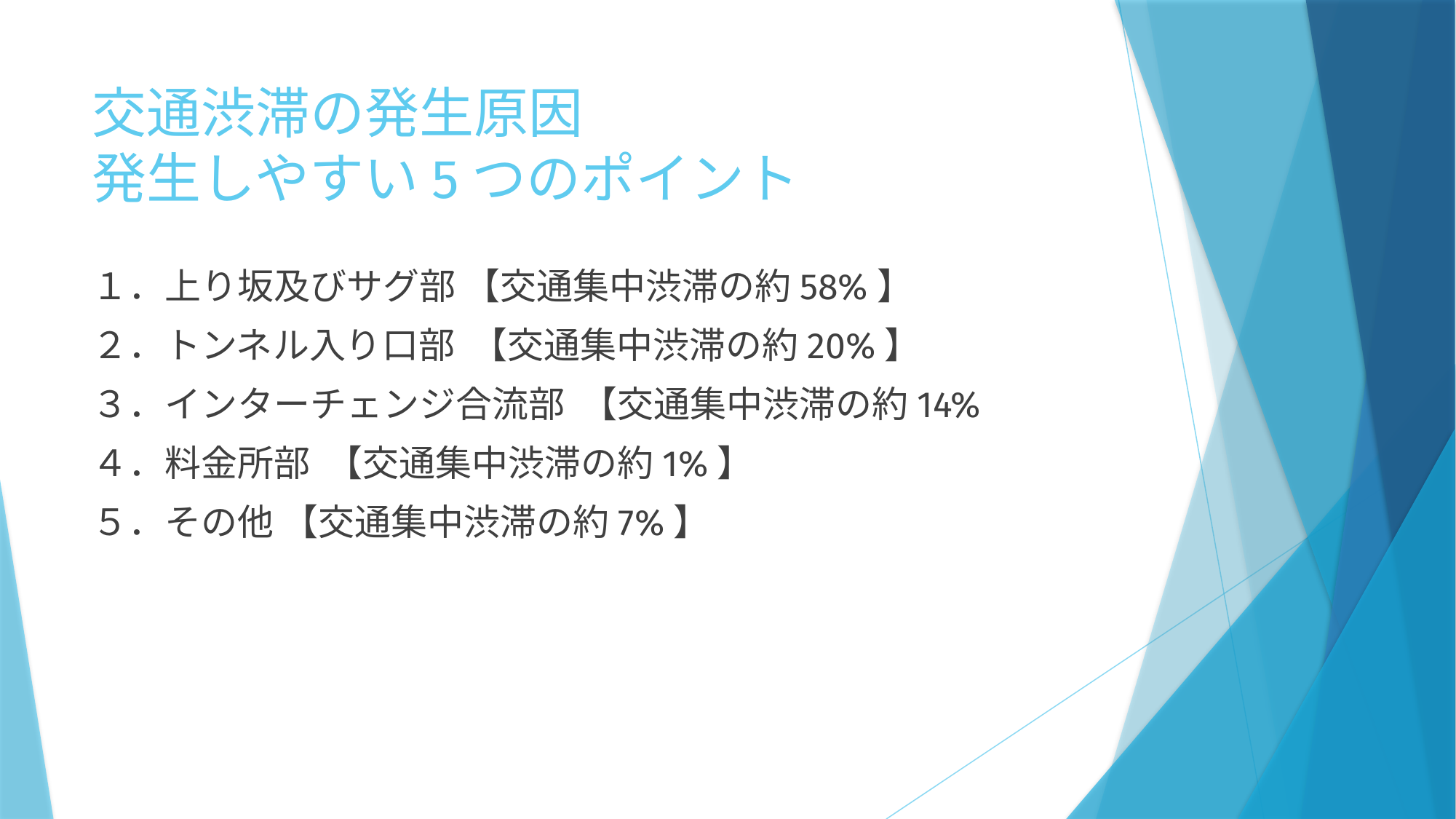

# 交通渋滞の発生原因 発生しやすい5つのポイント
１．上り坂及びサグ部 【交通集中渋滞の約58%】
２．トンネル入り口部  【交通集中渋滞の約20%】
３．インターチェンジ合流部  【交通集中渋滞の約14%
４．料金所部  【交通集中渋滞の約1%】
５．その他 【交通集中渋滞の約7%】